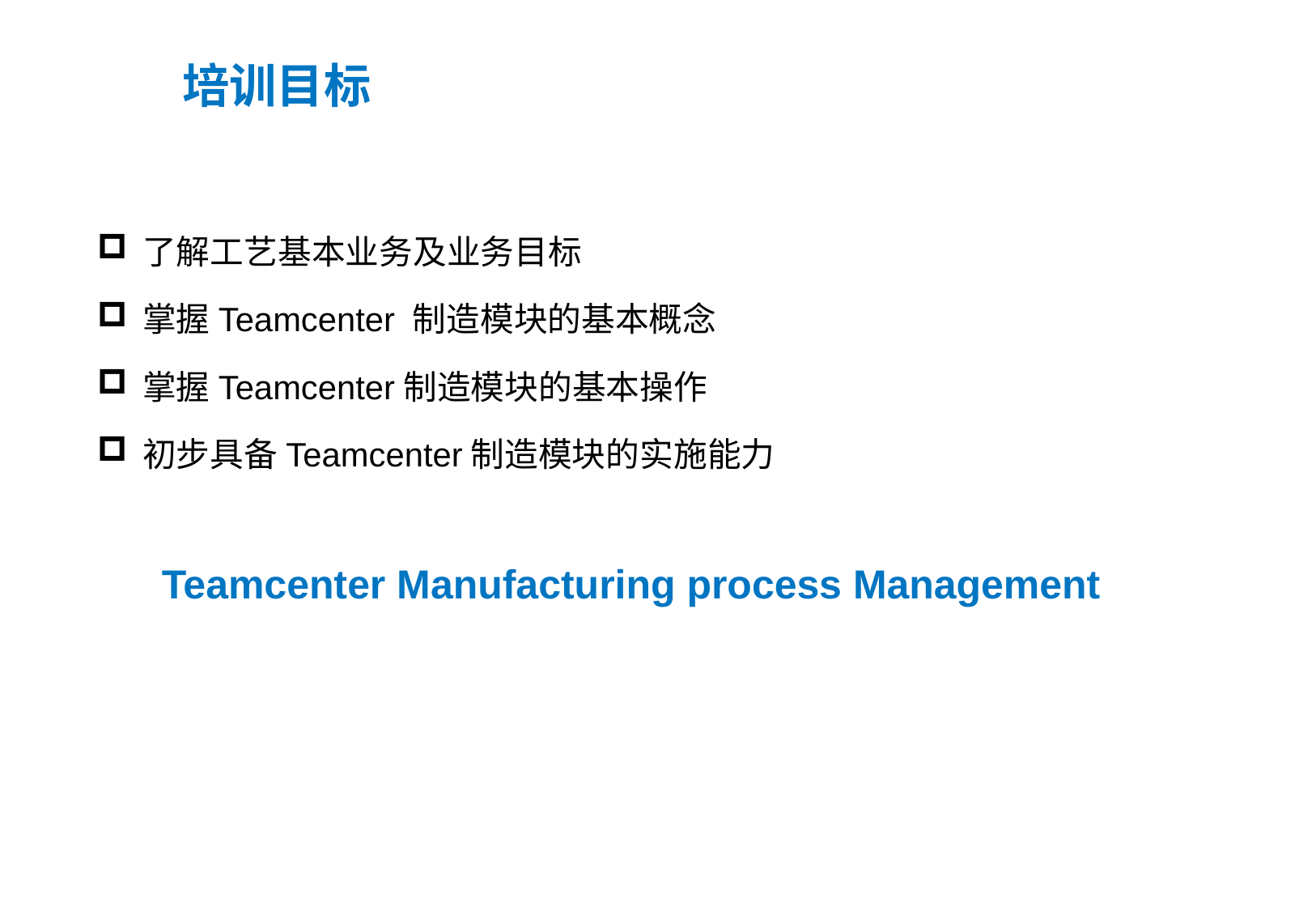

# 培训目标
了解工艺基本业务及业务目标
掌握Teamcenter 制造模块的基本概念
掌握Teamcenter制造模块的基本操作
初步具备Teamcenter制造模块的实施能力

Teamcenter Manufacturing process Management